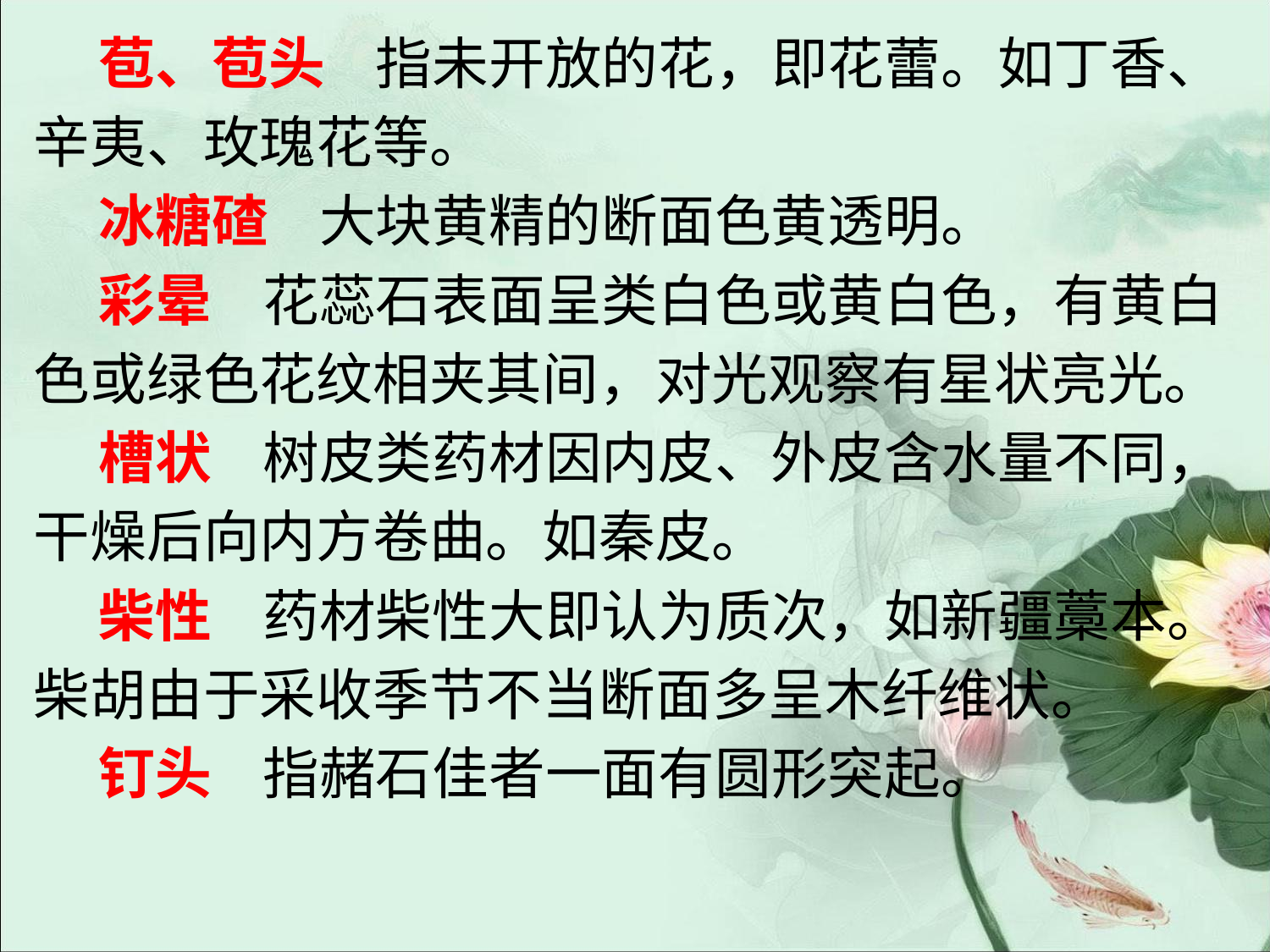

#
    苞、苞头    指未开放的花，即花蕾。如丁香、
辛夷、玫瑰花等。
    冰糖碴    大块黄精的断面色黄透明。
    彩晕    花蕊石表面呈类白色或黄白色，有黄白
色或绿色花纹相夹其间，对光观察有星状亮光。
    槽状    树皮类药材因内皮、外皮含水量不同，
干燥后向内方卷曲。如秦皮。
    柴性    药材柴性大即认为质次，如新疆藁本。
柴胡由于采收季节不当断面多呈木纤维状。
    钉头    指赭石佳者一面有圆形突起。